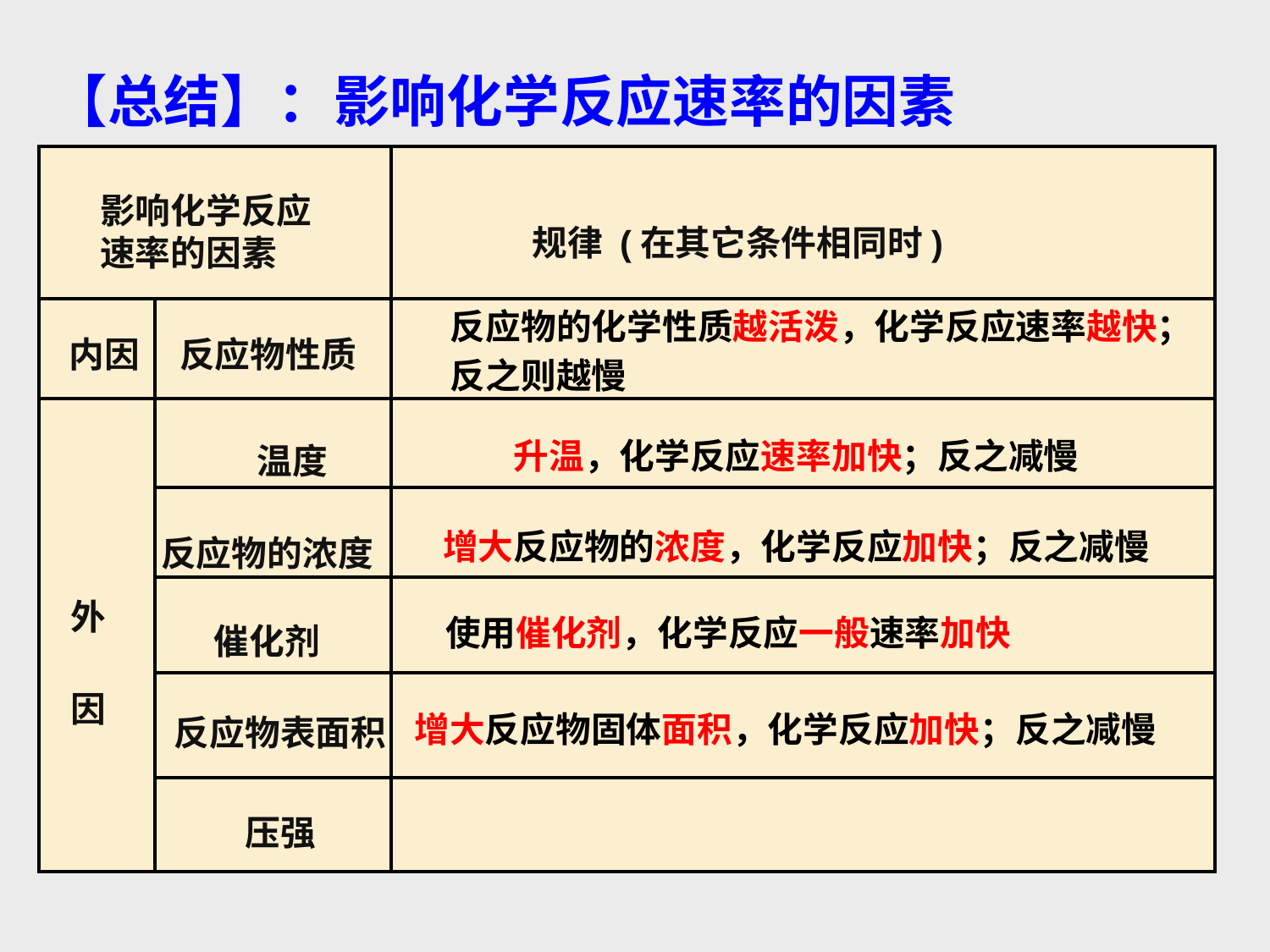

【总结】：影响化学反应速率的因素
|  |  |  |
| --- | --- | --- |
|  |  |  |
|  |  |  |
|  |  |  |
|  |  |  |
|  |  |  |
|  |  |  |
|  |  |  |
影响化学反应速率的因素
规律 (在其它条件相同时)
反应物的化学性质越活泼，化学反应速率越快；
反之则越慢
 内因
反应物性质
温度
升温，化学反应速率加快；反之减慢
反应物的浓度
增大反应物的浓度，化学反应加快；反之减慢
 外
 因
使用催化剂，化学反应一般速率加快
催化剂
反应物表面积
增大反应物固体面积，化学反应加快；反之减慢
压强